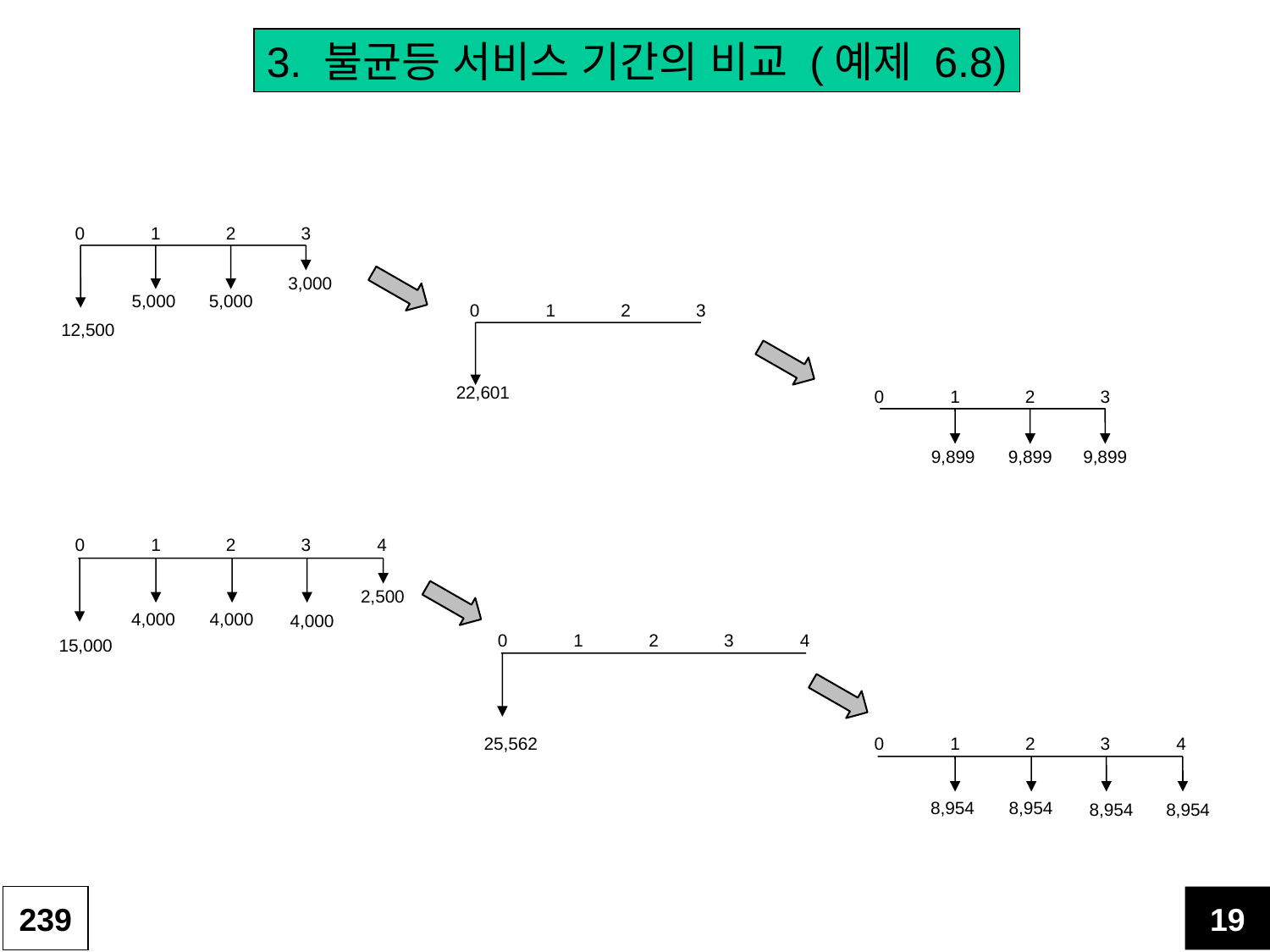

3. 불균등 서비스 기간의 비교 (예제 6.8)
0
1
2
3

3,000
5,000
5,000
12,500

0
1
2
3

22,601
0
1
2
3

9,899
9,899
9,899
0
1
2
3
4

2,500
4,000
4,000
4,000
15,000

0
1
2
3
4

25,562
0
1
2
3
4

8,954
8,954

8,954
8,954
239
19